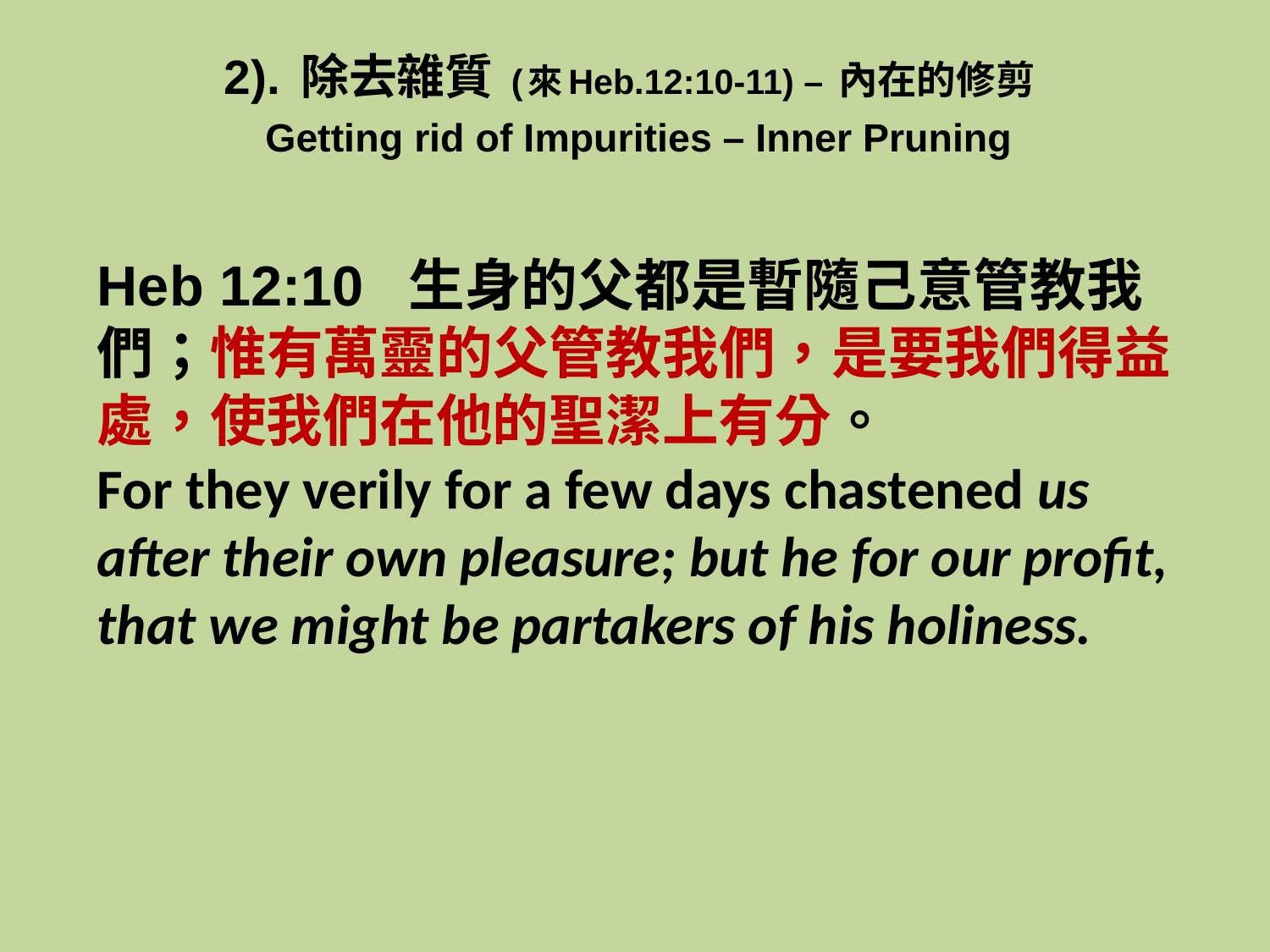

# 2). 除去雜質 (來Heb.12:10-11) – 內在的修剪 Getting rid of Impurities – Inner Pruning
Heb 12:10  生身的父都是暫隨己意管教我們；惟有萬靈的父管教我們，是要我們得益處，使我們在他的聖潔上有分。
For they verily for a few days chastened us after their own pleasure; but he for our profit, that we might be partakers of his holiness.